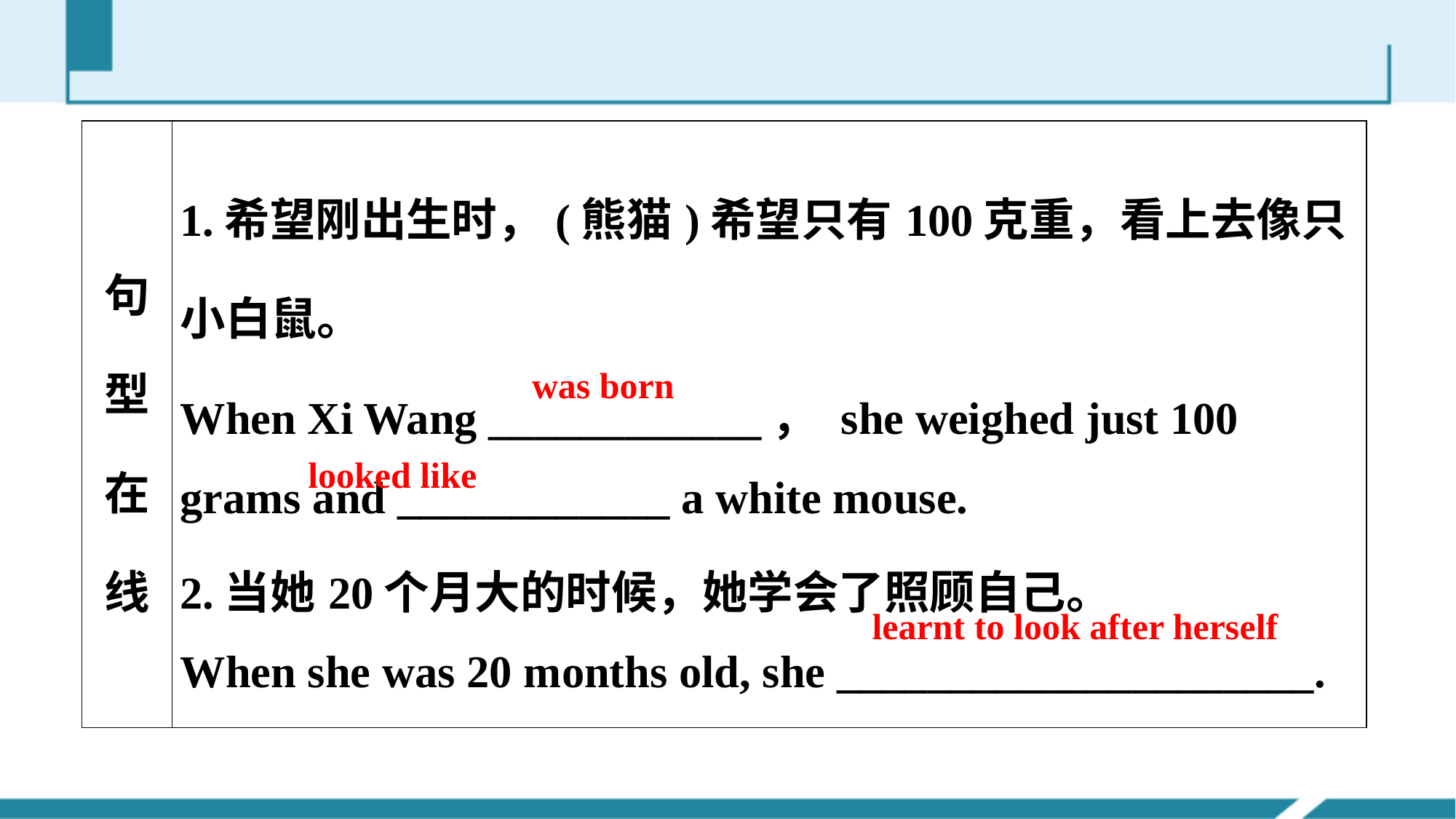

| 句型在线 | 1.希望刚出生时，(熊猫)希望只有100克重，看上去像只小白鼠。 When Xi Wang \_\_\_\_\_\_\_\_\_\_\_\_， she weighed just 100 grams and \_\_\_\_\_\_\_\_\_\_\_\_ a white mouse. 2.当她20个月大的时候，她学会了照顾自己。 When she was 20 months old, she \_\_\_\_\_\_\_\_\_\_\_\_\_\_\_\_\_\_\_\_\_. |
| --- | --- |
was born
looked like
learnt to look after herself